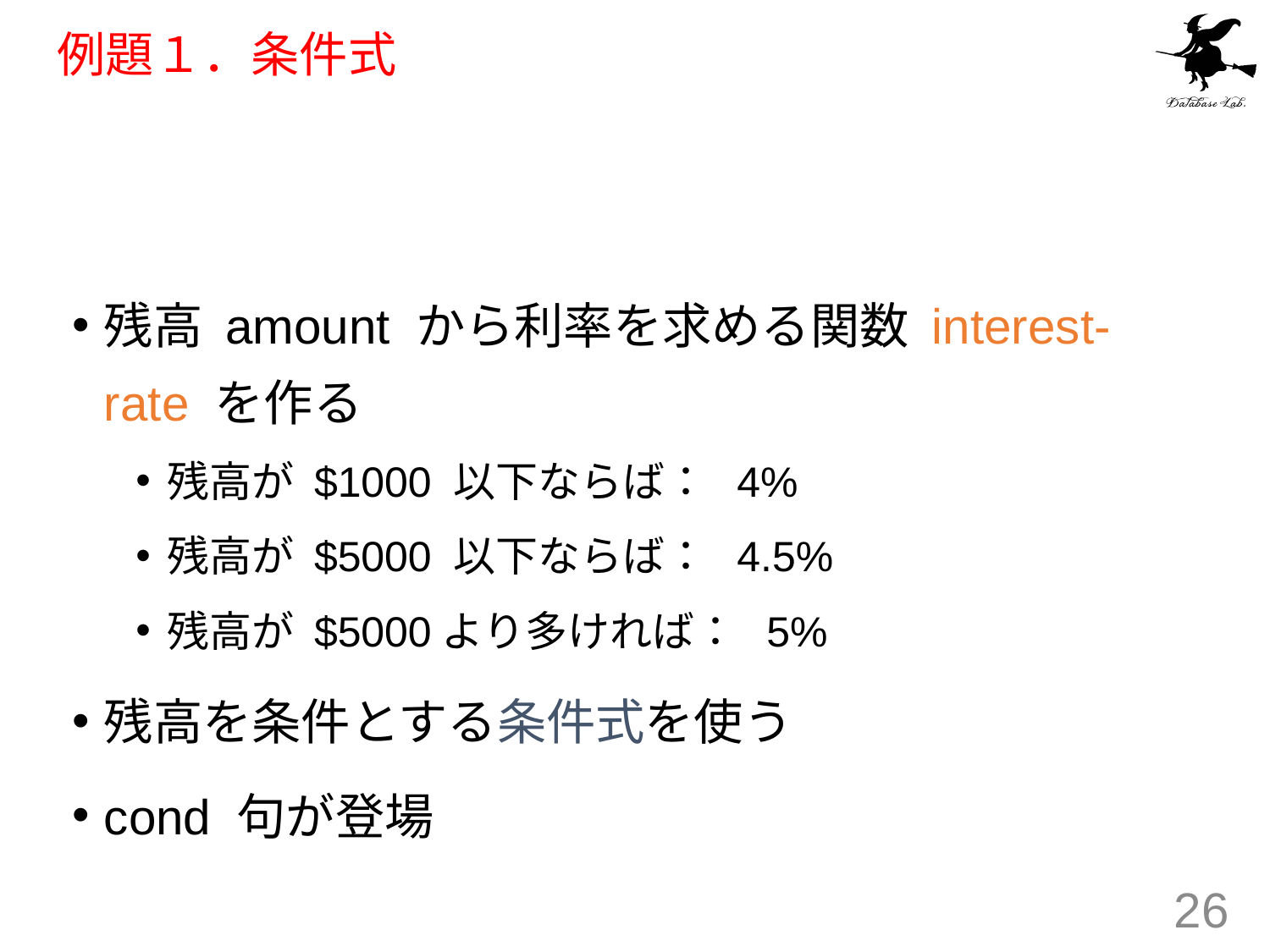

# 例題１．条件式
残高 amount から利率を求める関数 interest-rate を作る
残高が $1000 以下ならば：  4%
残高が $5000 以下ならば：  4.5%
残高が $5000より多ければ：  5%
残高を条件とする条件式を使う
cond 句が登場

26